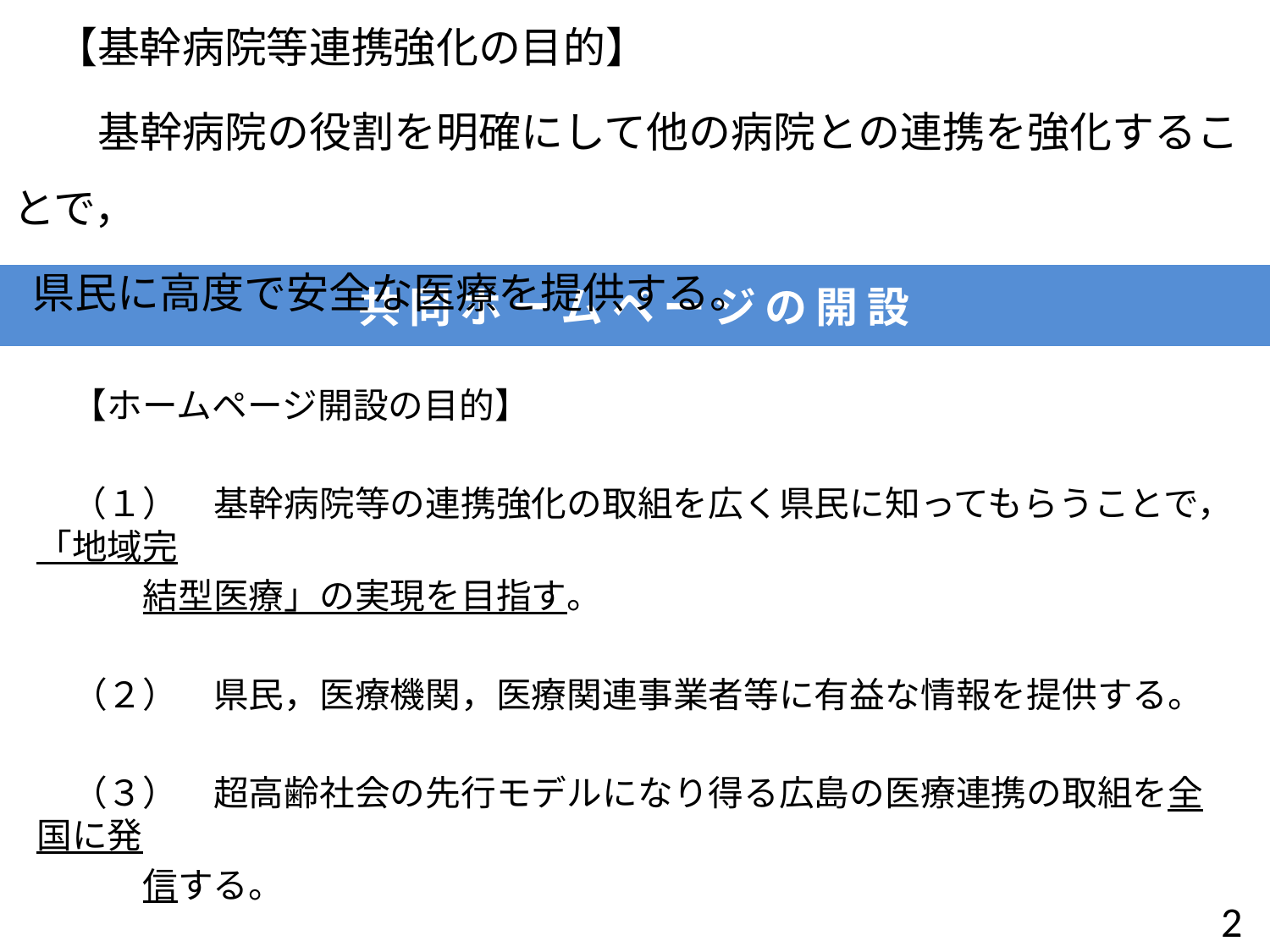

【基幹病院等連携強化の目的】
　　基幹病院の役割を明確にして他の病院との連携を強化することで，
 県民に高度で安全な医療を提供する。
共同ホームページの開設
　【ホームページ開設の目的】

　（１）　基幹病院等の連携強化の取組を広く県民に知ってもらうことで，「地域完
　　　結型医療」の実現を目指す。

　（２）　県民，医療機関，医療関連事業者等に有益な情報を提供する。

　（３）　超高齢社会の先行モデルになり得る広島の医療連携の取組を全国に発
　　　信する。
2